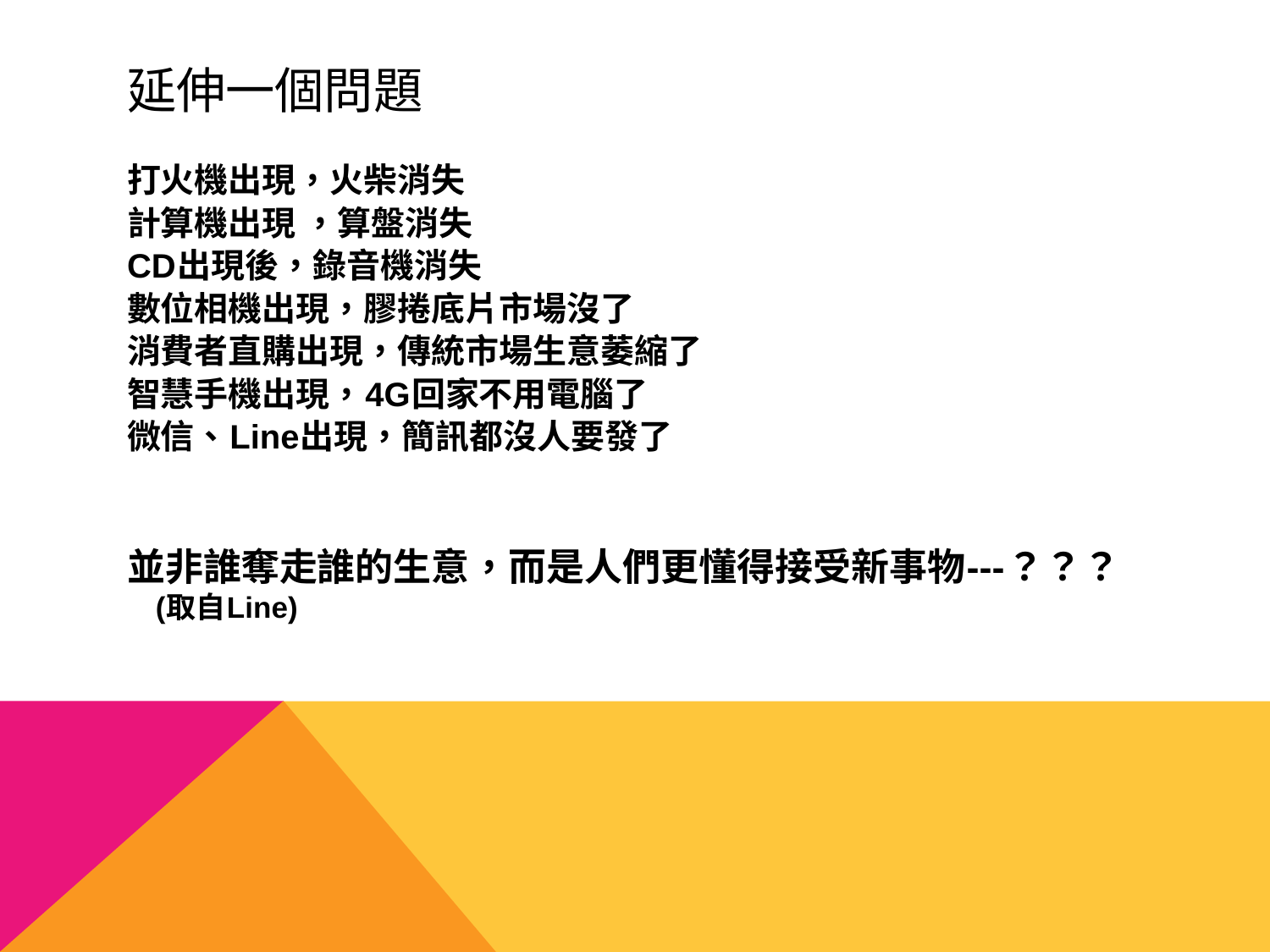

# 延伸一個問題
打火機出現，火柴消失
計算機出現 ，算盤消失
CD出現後，錄音機消失
數位相機出現，膠捲底片市場沒了
消費者直購出現，傳統市場生意萎縮了
智慧手機出現，4G回家不用電腦了
微信、Line出現，簡訊都沒人要發了

並非誰奪走誰的生意，而是人們更懂得接受新事物---？？？(取自Line)